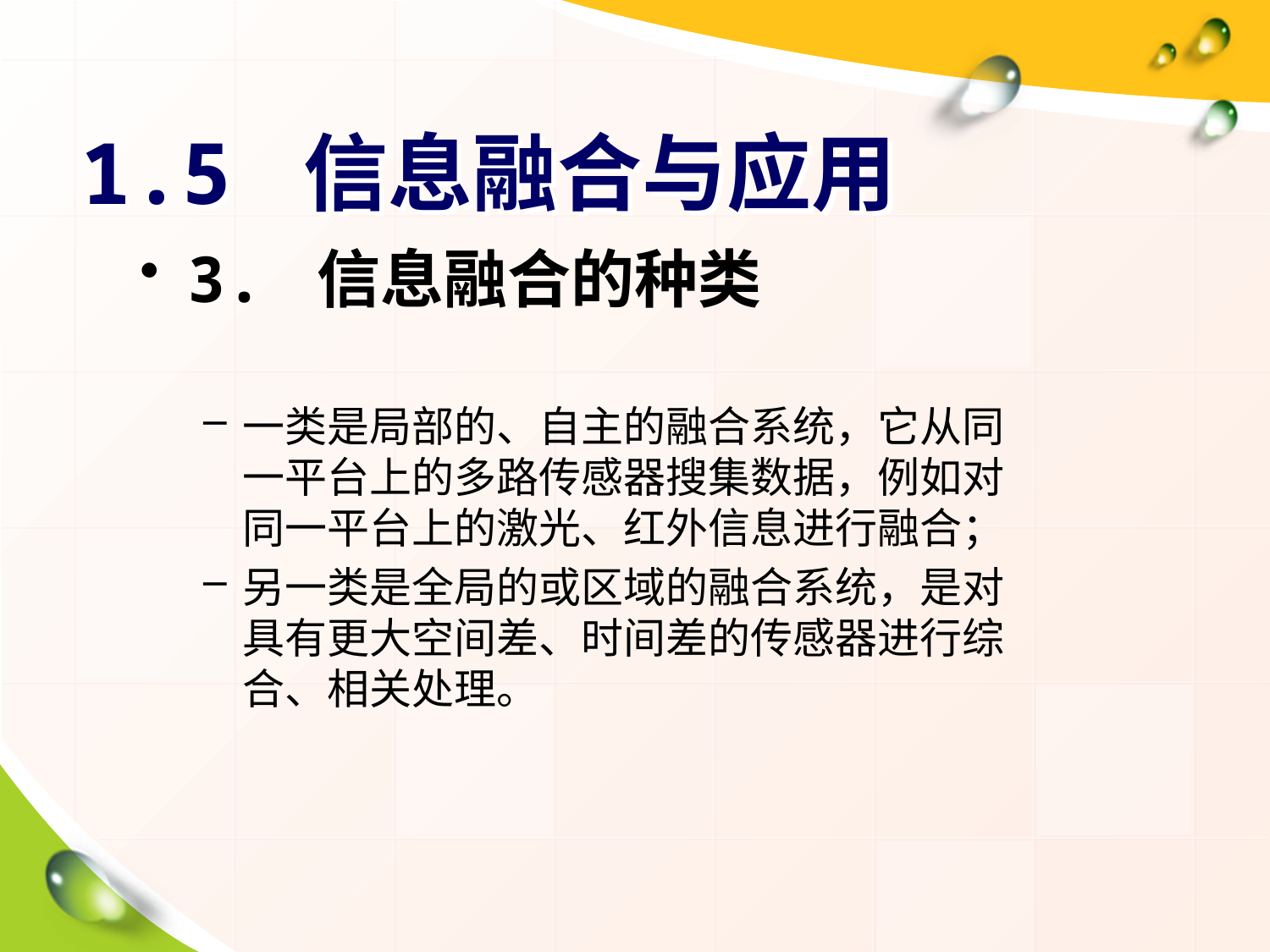

# 1.5 信息融合与应用
3. 信息融合的种类

一类是局部的、自主的融合系统，它从同一平台上的多路传感器搜集数据，例如对同一平台上的激光、红外信息进行融合；
另一类是全局的或区域的融合系统，是对具有更大空间差、时间差的传感器进行综合、相关处理。